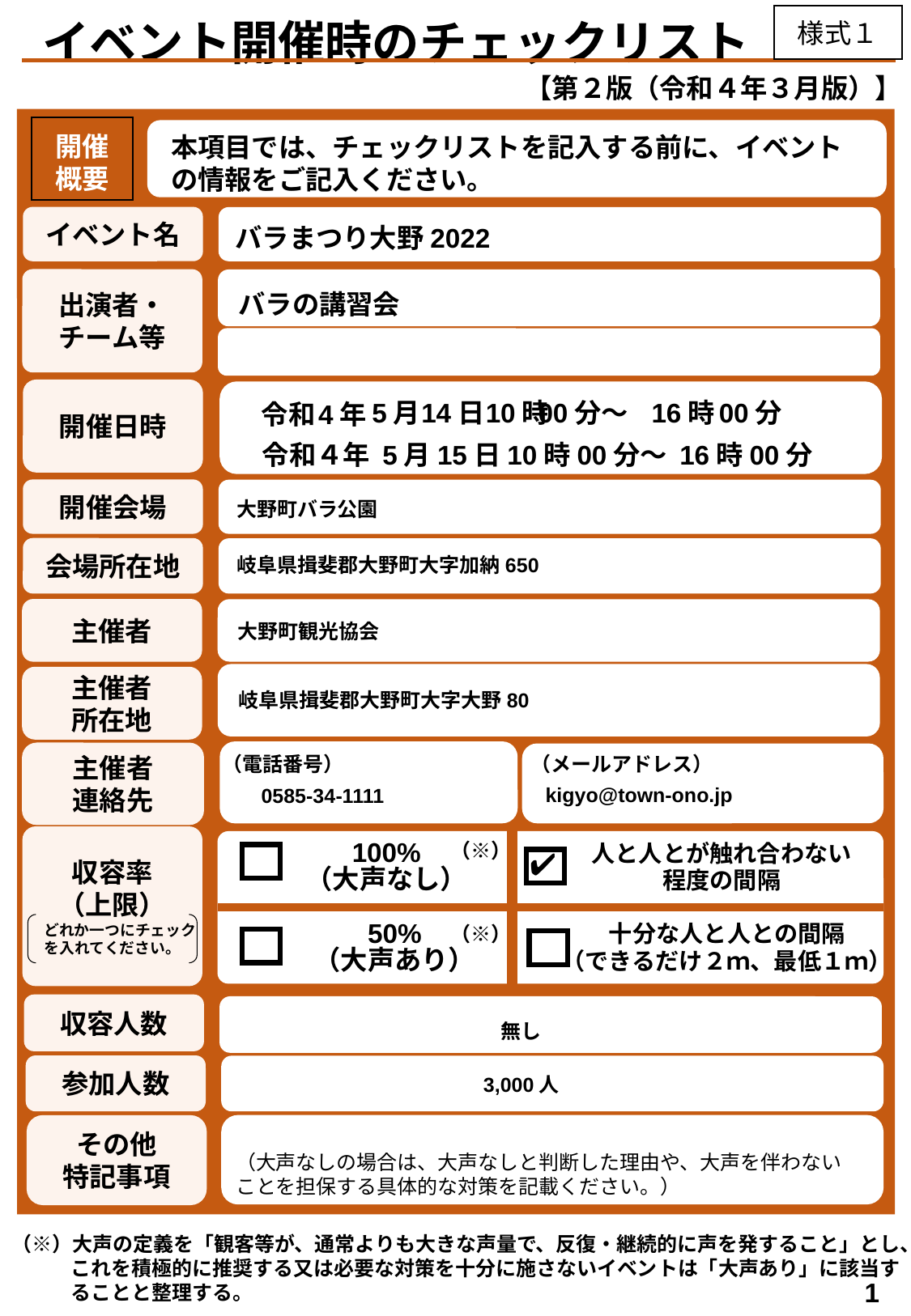

様式１
　 イベント開催時のチェックリスト
【第２版（令和４年３月版）】

開催
概要

本項目では、チェックリストを記入する前に、イベントの情報をご記入ください。

バラまつり大野2022
イベント名

バラの講習会

出演者・
チーム等

開催日時

16時
00分
5月
14日
10時
00分～
令和
4年
令和４年 5月15日10時00分～ 16時00分
開催会場

大野町バラ公園
会場所在地

岐阜県揖斐郡大野町大字加納650
主催者

大野町観光協会

主催者
所在地
岐阜県揖斐郡大野町大字大野80

主催者
連絡先

（電話番号）
（メールアドレス）
kigyo@town-ono.jp
0585-34-1111
収容率
（上限）
　どれか一つにチェックを入れてください。

人と人とが触れ合わない程度の間隔
100%
（大声なし）

十分な人と人との間隔
（できるだけ２ｍ、最低１ｍ）
50%
（大声あり）

（※）
✔
（※）

ー
収容人数

  無し
参加人数

   3,000人

その他
特記事項
（大声なしの場合は、大声なしと判断した理由や、大声を伴わないことを担保する具体的な対策を記載ください。）
（※）大声の定義を「観客等が、通常よりも大きな声量で、反復・継続的に声を発すること」とし、これを積極的に推奨する又は必要な対策を十分に施さないイベントは「大声あり」に該当することと整理する。
1